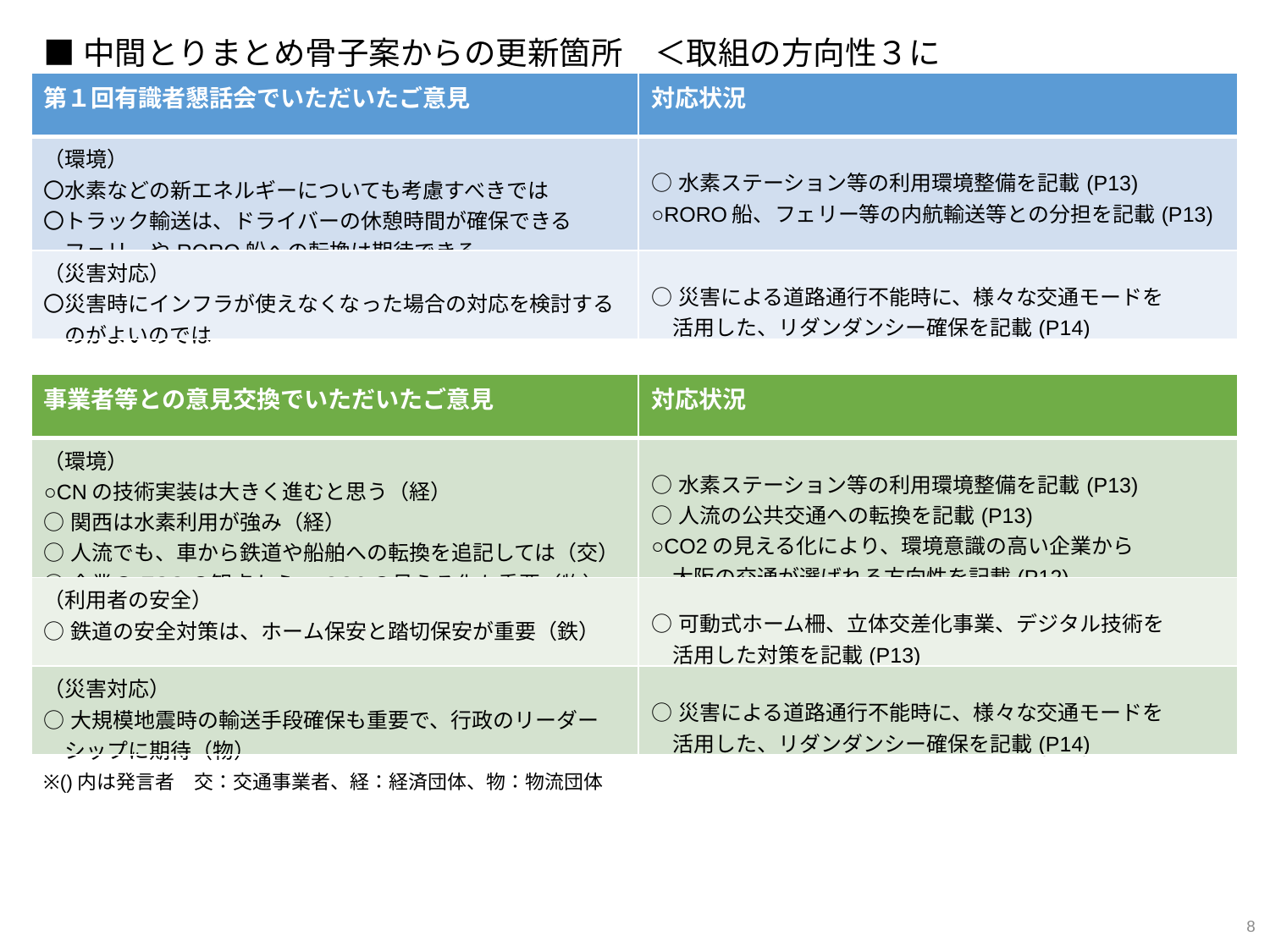

■中間とりまとめ骨子案からの更新箇所　＜取組の方向性３について＞
| 第１回有識者懇話会でいただいたご意見 | 対応状況 |
| --- | --- |
| （環境） 〇水素などの新エネルギーについても考慮すべきでは 〇トラック輸送は、ドライバーの休憩時間が確保できる 　フェリーやRORO船への転換は期待できる | ○水素ステーション等の利用環境整備を記載(P13) ○RORO船、フェリー等の内航輸送等との分担を記載(P13) |
| （災害対応） 〇災害時にインフラが使えなくなった場合の対応を検討する 　のがよいのでは | ○災害による道路通行不能時に、様々な交通モードを 　活用した、リダンダンシー確保を記載(P14) |

| 事業者等との意見交換でいただいたご意見 | 対応状況 |
| --- | --- |
| （環境） ○CNの技術実装は大きく進むと思う（経） ○関西は水素利用が強み（経） ○人流でも、車から鉄道や船舶への転換を追記しては（交） ○企業のESGの観点から、CO2の見える化も重要（物） | ○水素ステーション等の利用環境整備を記載(P13) ○人流の公共交通への転換を記載(P13) ○CO2の見える化により、環境意識の高い企業から 　大阪の交通が選ばれる方向性を記載(P12) |
| （利用者の安全） ○鉄道の安全対策は、ホーム保安と踏切保安が重要（鉄） | ○可動式ホーム柵、立体交差化事業、デジタル技術を 　活用した対策を記載(P13) |
| （災害対応） ○大規模地震時の輸送手段確保も重要で、行政のリーダー 　シップに期待（物） | ○災害による道路通行不能時に、様々な交通モードを 　活用した、リダンダンシー確保を記載(P14) |
※()内は発言者　交：交通事業者、経：経済団体、物：物流団体
8